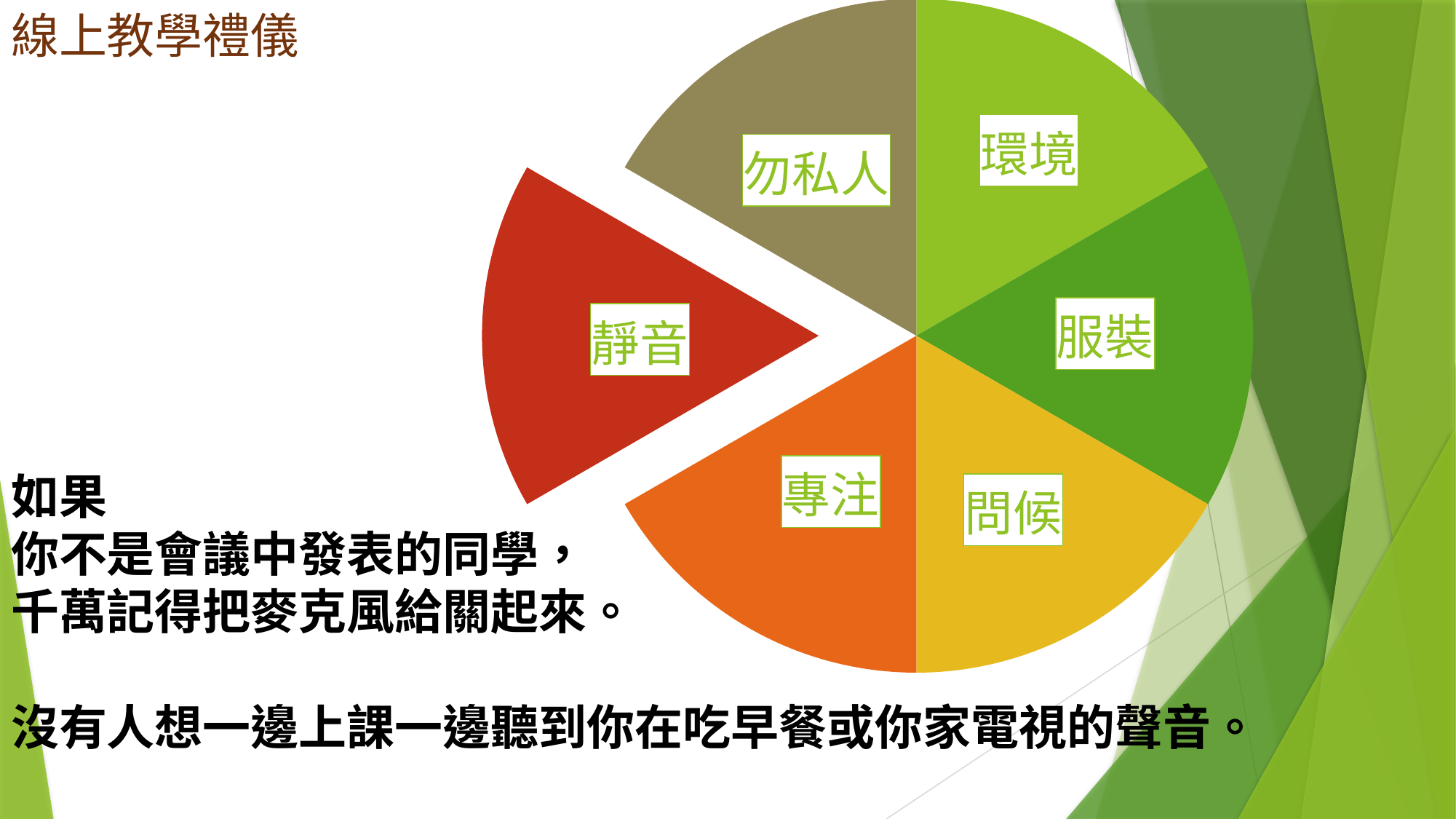

# 線上教學禮儀 如果 你不是會議中發表的同學， 千萬記得把麥克風給關起來。 沒有人想一邊上課一邊聽到你在吃早餐或你家電視的聲音。

### Chart

| Category | 線上禮儀 |
|---|---|
| 環境 | 2.0 |
| 服裝 | 2.0 |
| 問候 | 2.0 |
| 專注 | 2.0 |
| 靜音 | 2.0 |
| 勿私人 | 2.0 |